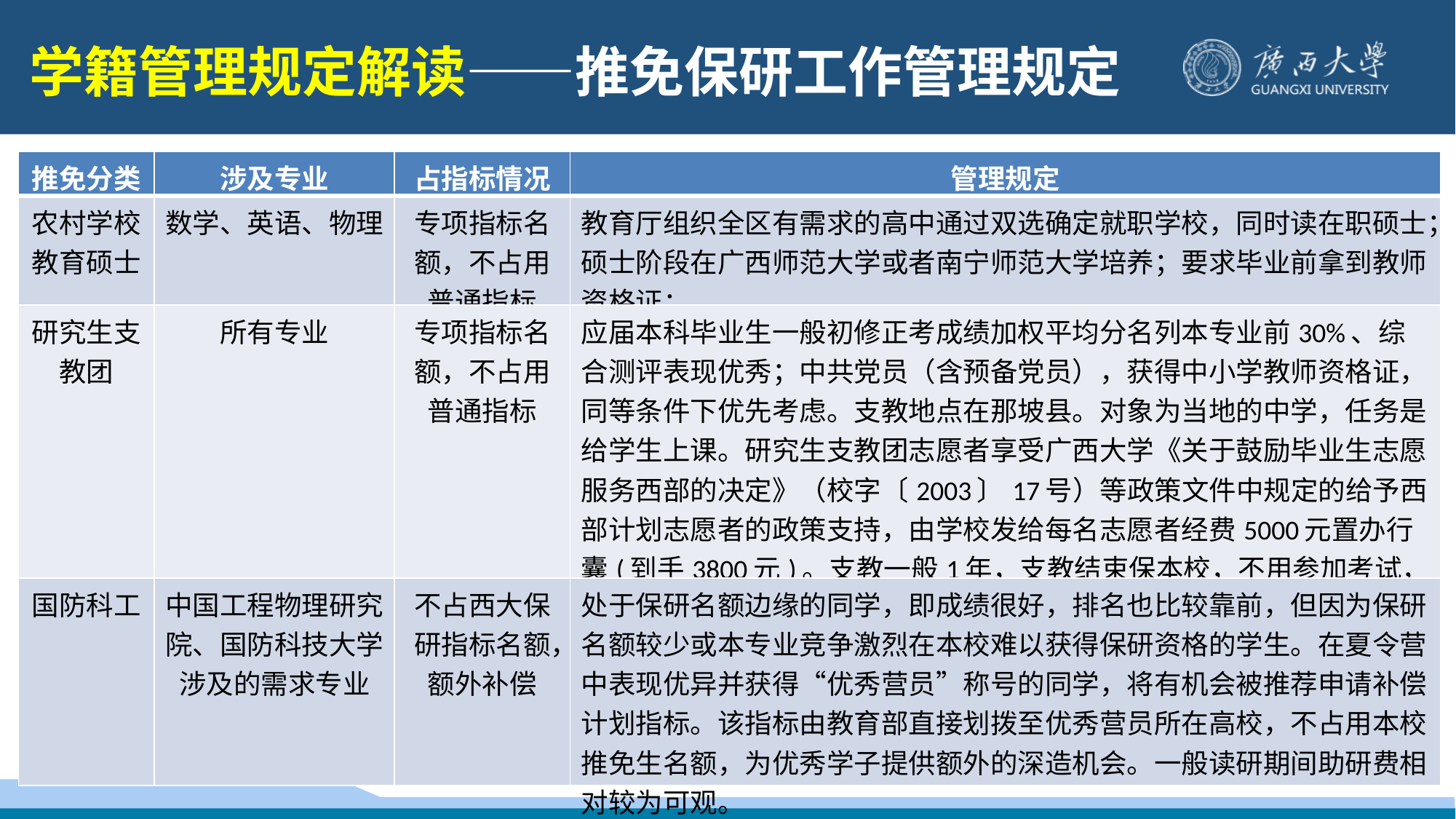

学籍管理规定解读——推免保研工作管理规定
| 推免分类 | 涉及专业 | 占指标情况 | 管理规定 |
| --- | --- | --- | --- |
| 农村学校教育硕士 | 数学、英语、物理 | 专项指标名额，不占用普通指标 | 教育厅组织全区有需求的高中通过双选确定就职学校，同时读在职硕士；硕士阶段在广西师范大学或者南宁师范大学培养；要求毕业前拿到教师资格证； |
| 研究生支教团 | 所有专业 | 专项指标名额，不占用普通指标 | 应届本科毕业生一般初修正考成绩加权平均分名列本专业前30%、综合测评表现优秀；中共党员（含预备党员），获得中小学教师资格证，同等条件下优先考虑。支教地点在那坡县。对象为当地的中学，任务是给学生上课。研究生支教团志愿者享受广西大学《关于鼓励毕业生志愿服务西部的决定》（校字〔2003〕17号）等政策文件中规定的给予西部计划志愿者的政策支持，由学校发给每名志愿者经费5000元置办行囊(到手3800元)。支教一般1年，支教结束保本校，不用参加考试，选择相近专业。 |
| 国防科工 | 中国工程物理研究院、国防科技大学涉及的需求专业 | 不占西大保研指标名额，额外补偿 | 处于保研名额边缘的同学，即成绩很好，排名也比较靠前，但因为保研名额较少或本专业竞争激烈在本校难以获得保研资格的学生。在夏令营中表现优异并获得“优秀营员”称号的同学，将有机会被推荐申请补偿计划指标。该指标由教育部直接划拨至优秀营员所在高校，不占用本校推免生名额，为优秀学子提供额外的深造机会。一般读研期间助研费相对较为可观。 |